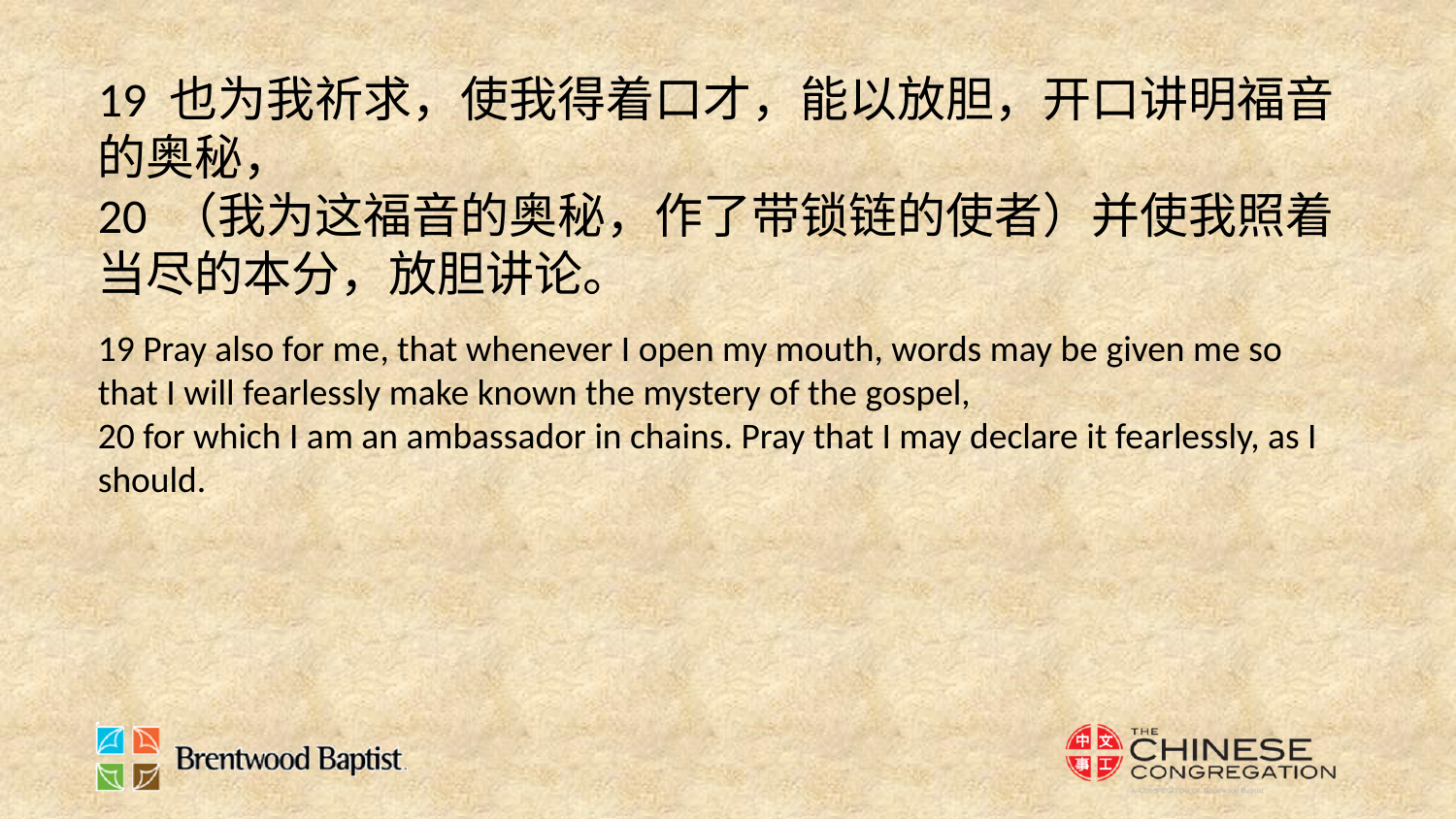

19 也为我祈求，使我得着口才，能以放胆，开口讲明福音的奥秘，
20 （我为这福音的奥秘，作了带锁链的使者）并使我照着当尽的本分，放胆讲论。

19 Pray also for me, that whenever I open my mouth, words may be given me so that I will fearlessly make known the mystery of the gospel,
20 for which I am an ambassador in chains. Pray that I may declare it fearlessly, as I should.